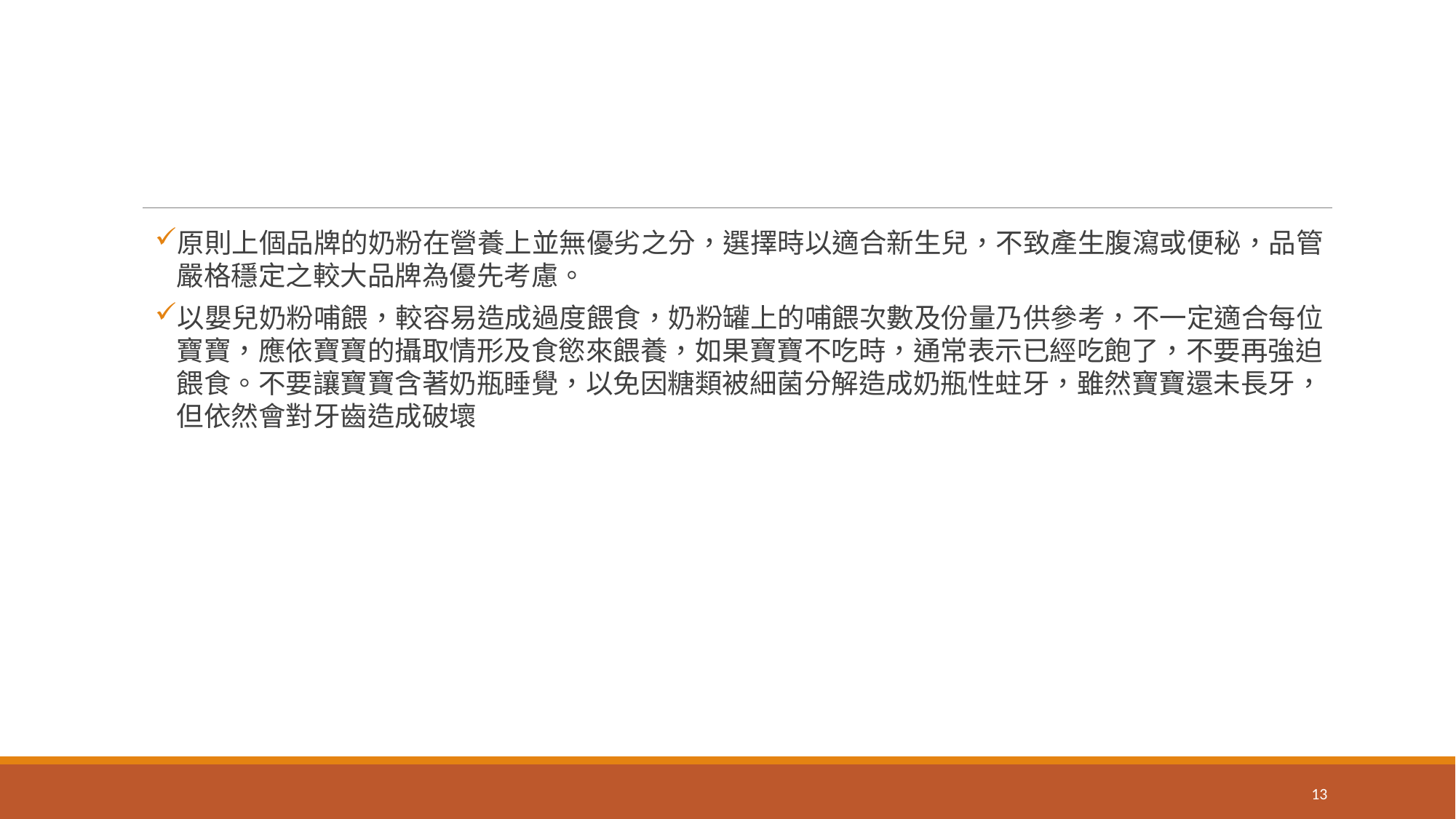

#
原則上個品牌的奶粉在營養上並無優劣之分，選擇時以適合新生兒，不致產生腹瀉或便秘，品管嚴格穩定之較大品牌為優先考慮。
以嬰兒奶粉哺餵，較容易造成過度餵食，奶粉罐上的哺餵次數及份量乃供參考，不一定適合每位寶寶，應依寶寶的攝取情形及食慾來餵養，如果寶寶不吃時，通常表示已經吃飽了，不要再強迫餵食。不要讓寶寶含著奶瓶睡覺，以免因糖類被細菌分解造成奶瓶性蛀牙，雖然寶寶還未長牙，但依然會對牙齒造成破壞
13